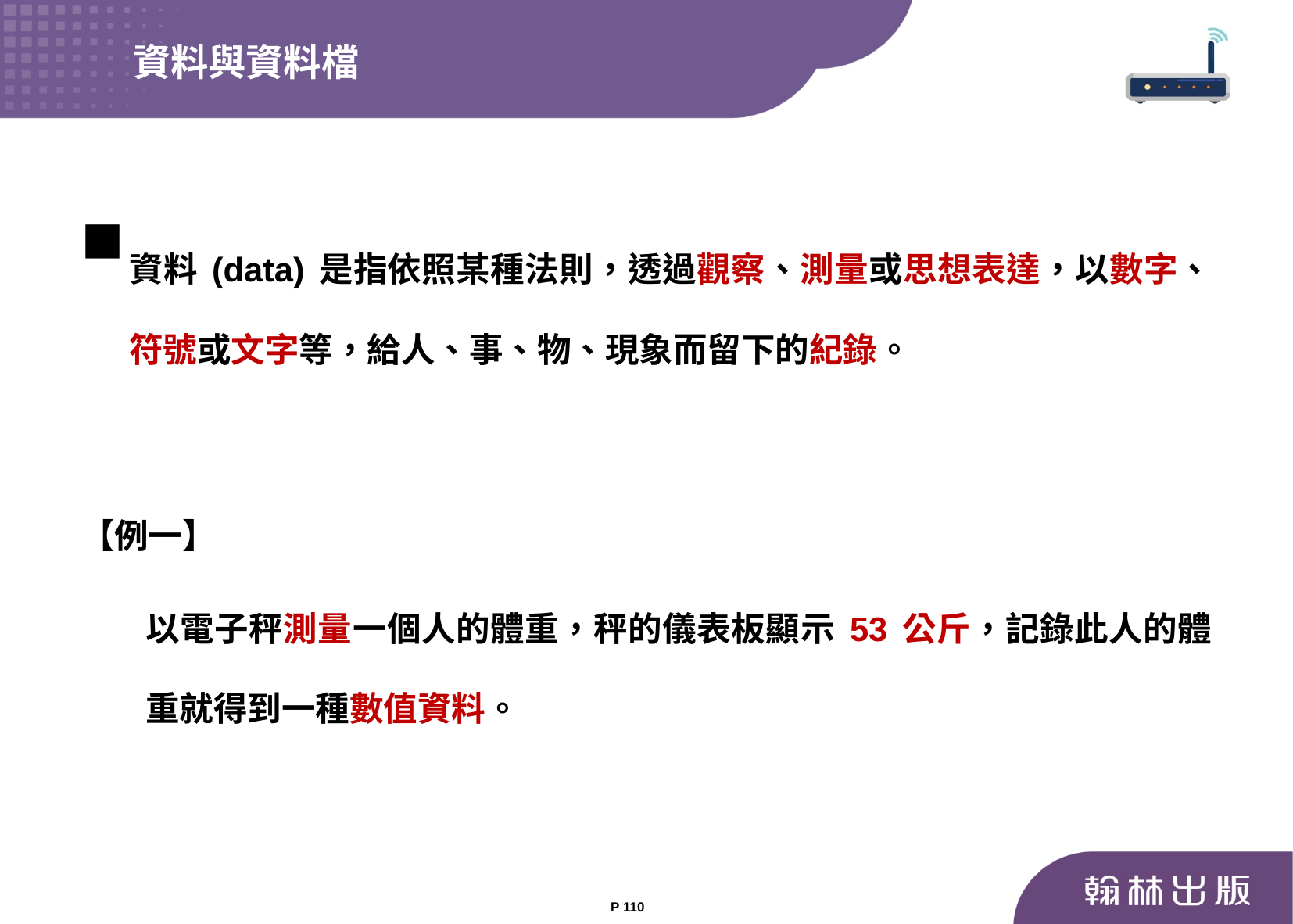

資料與資料檔
資料(data)是指依照某種法則，透過觀察、測量或思想表達，以數字、符號或文字等，給人、事、物、現象而留下的紀錄。

【例一】
以電子秤測量一個人的體重，秤的儀表板顯示53公斤，記錄此人的體重就得到一種數值資料。
P 110